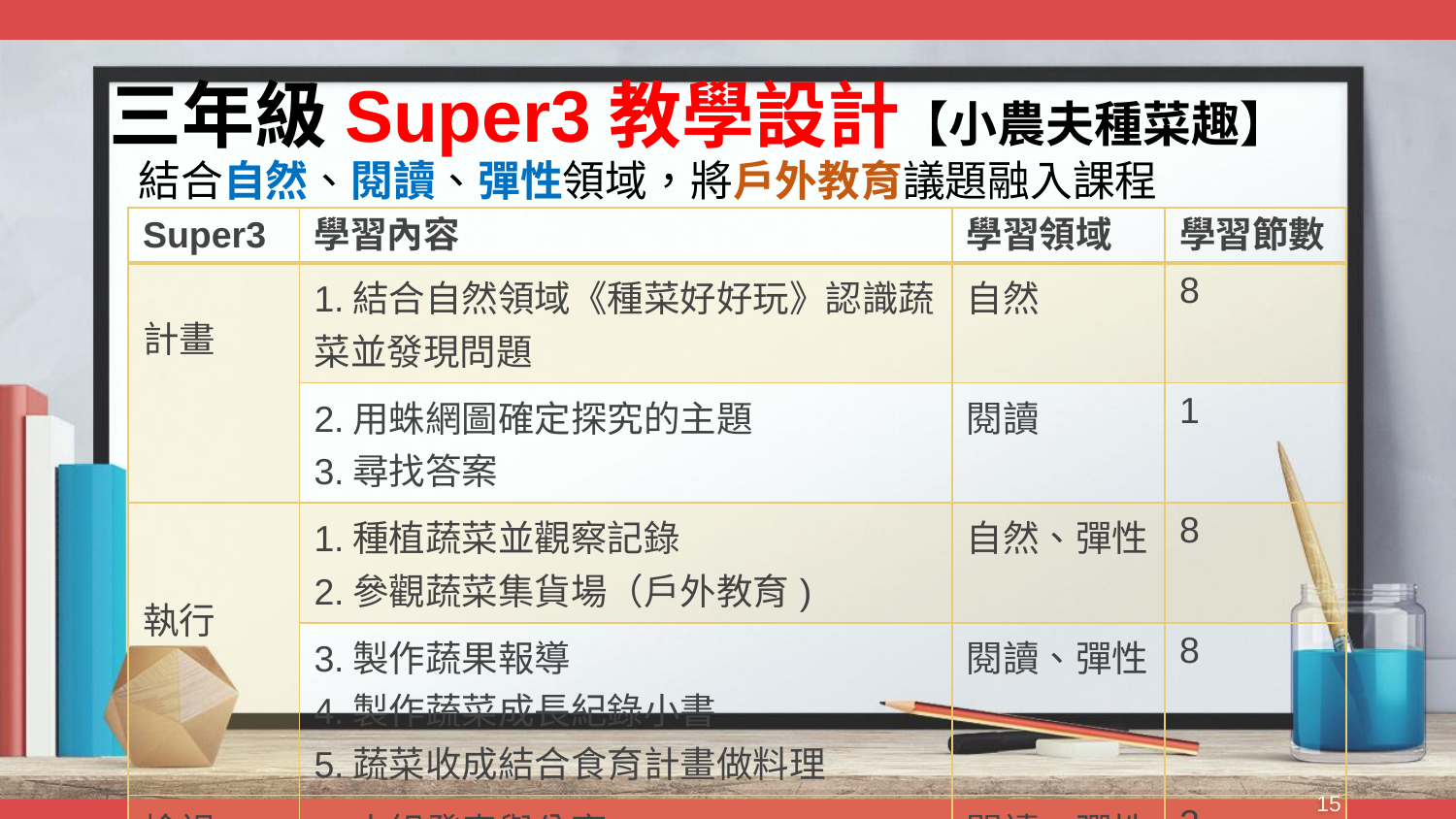

# 三年級Super3教學設計【小農夫種菜趣】
結合自然、閱讀、彈性領域，將戶外教育議題融入課程
| Super3 | 學習內容 | 學習領域 | 學習節數 |
| --- | --- | --- | --- |
| 計畫 | 1.結合自然領域《種菜好好玩》認識蔬菜並發現問題 | 自然 | 8 |
| 計畫 | 2.用蛛網圖確定探究的主題 3.尋找答案 | 閱讀 | 1 |
| 執行 | 1.種植蔬菜並觀察記錄 2.參觀蔬菜集貨場（戶外教育) | 自然、彈性 | 8 |
|  | 3.製作蔬果報導 4.製作蔬菜成長紀錄小書 5.蔬菜收成結合食育計畫做料理 | 閱讀、彈性 | 8 |
| 檢視 | 1.小組發表與分享 2.自我檢核表 | 閱讀、彈性 | 2 |
15
|  |  |  |  |
| --- | --- | --- | --- |
|  |  |  |  |